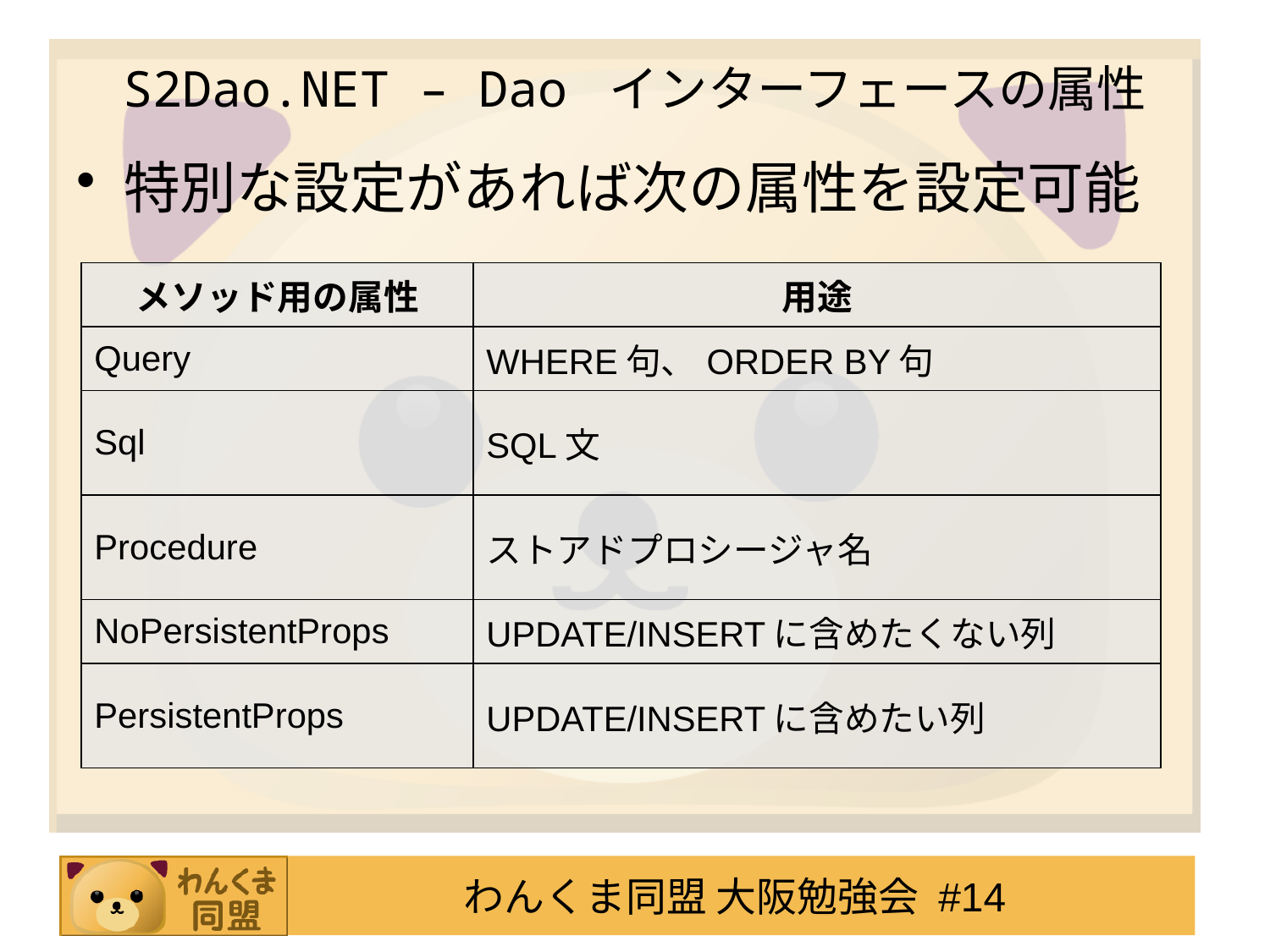

# S2Dao.NET – Dao インターフェースの属性
特別な設定があれば次の属性を設定可能
| メソッド用の属性 | 用途 |
| --- | --- |
| Query | WHERE句、ORDER BY句 |
| Sql | SQL文 |
| Procedure | ストアドプロシージャ名 |
| NoPersistentProps | UPDATE/INSERTに含めたくない列 |
| PersistentProps | UPDATE/INSERTに含めたい列 |